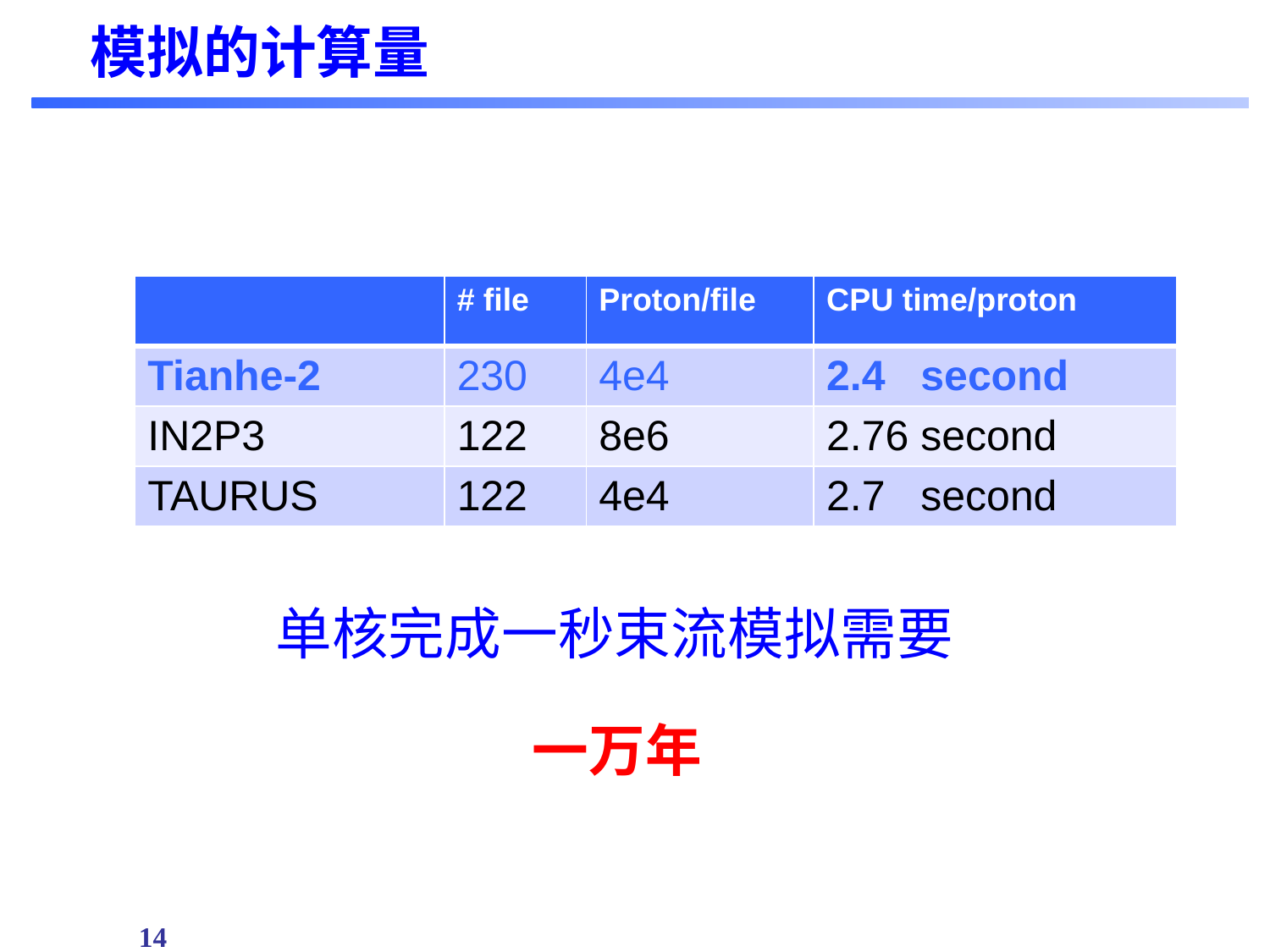

模拟的计算量
|  | # file | Proton/file | CPU time/proton |
| --- | --- | --- | --- |
| Tianhe-2 | 230 | 4e4 | 2.4 second |
| IN2P3 | 122 | 8e6 | 2.76 second |
| TAURUS | 122 | 4e4 | 2.7 second |
单核完成一秒束流模拟需要

一万年
14